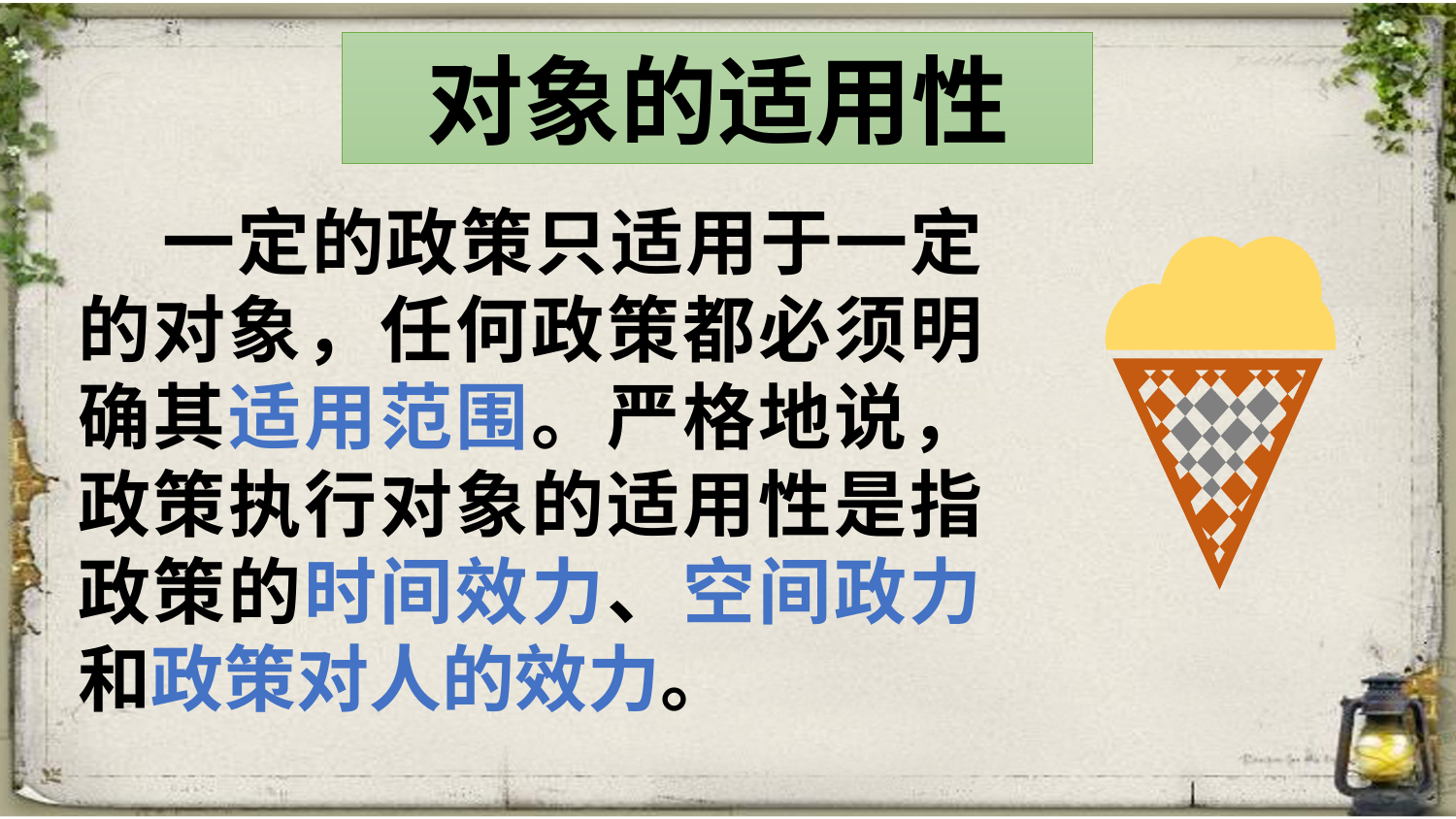

对象的适用性
    一定的政策只适用于一定的对象，任何政策都必须明确其适用范围。严格地说，政策执行对象的适用性是指政策的时间效力、空间政力和政策对人的效力。